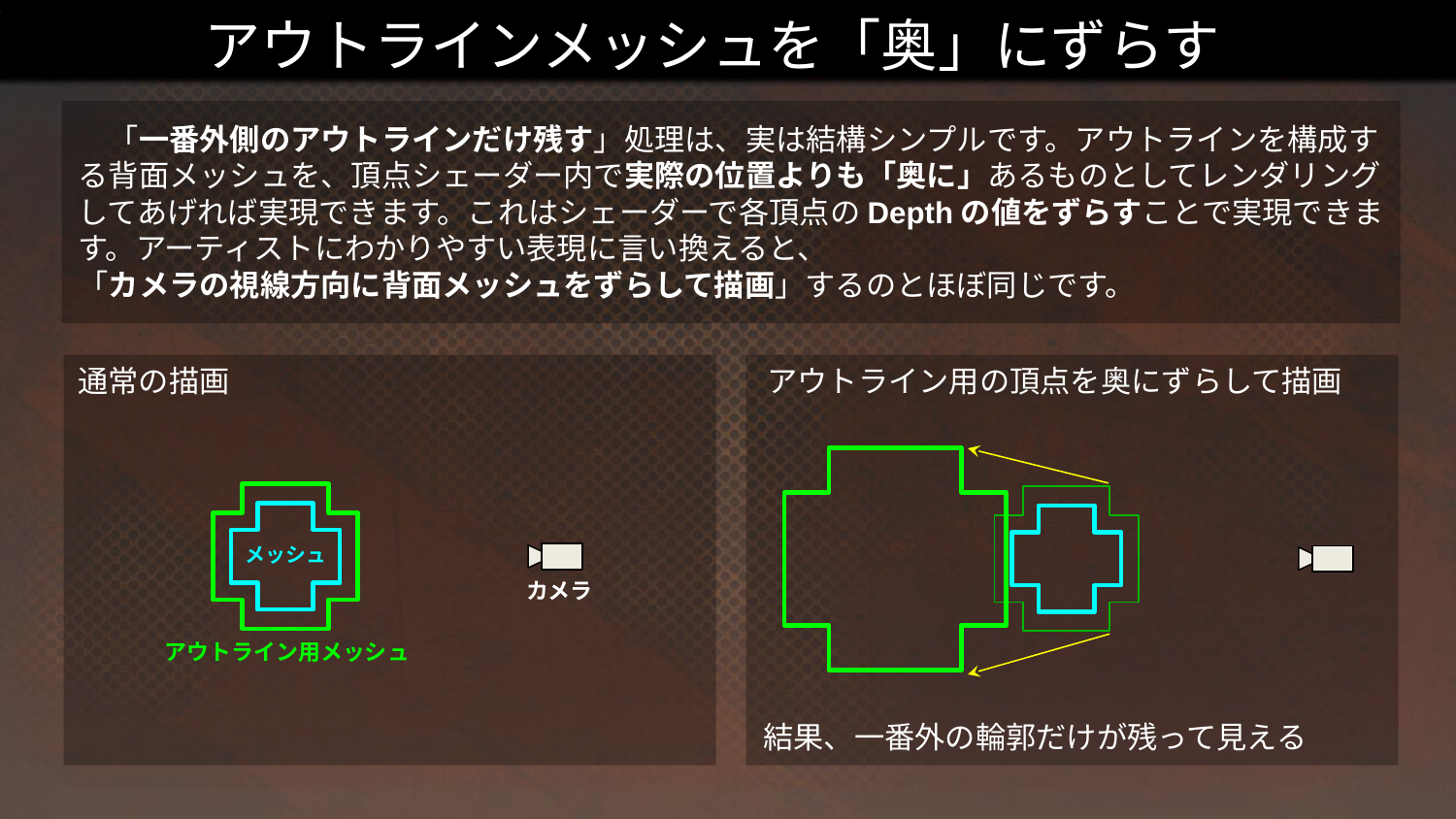

# アウトラインメッシュを「奥」にずらす

　「一番外側のアウトラインだけ残す」処理は、実は結構シンプルです。アウトラインを構成する背面メッシュを、頂点シェーダー内で実際の位置よりも「奥に」あるものとしてレンダリングしてあげれば実現できます。これはシェーダーで各頂点のDepthの値をずらすことで実現できます。アーティストにわかりやすい表現に言い換えると、
「カメラの視線方向に背面メッシュをずらして描画」するのとほぼ同じです。
通常の描画

アウトライン用の頂点を奥にずらして描画

メッシュ

カメラ
アウトライン用メッシュ
結果、一番外の輪郭だけが残って見える